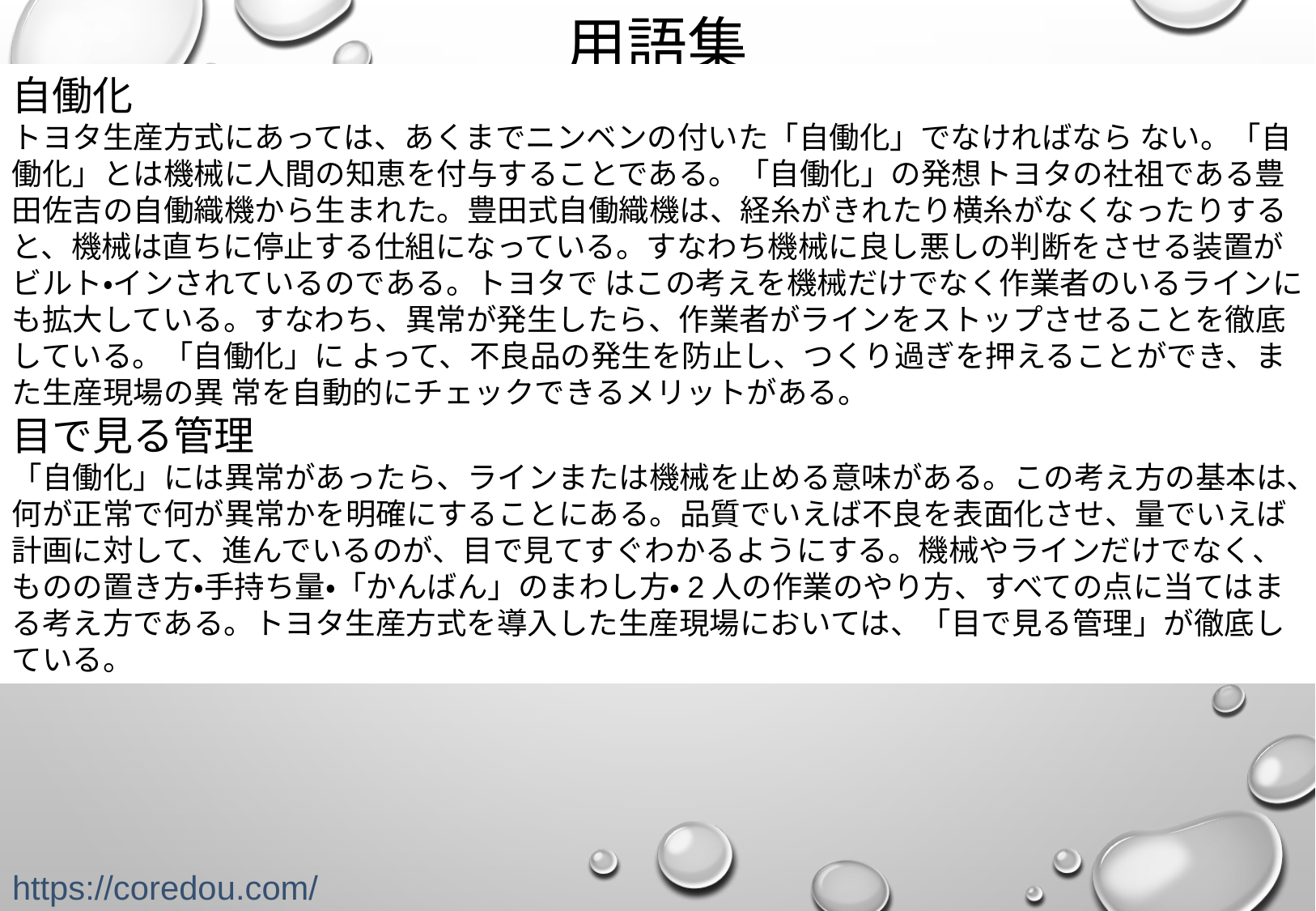

# 用語集
自働化
トヨタ生産方式にあっては、あくまでニンベンの付いた「自働化」でなければなら ない。「自働化」とは機械に人間の知恵を付与することである。「自働化」の発想トヨタの社祖である豊田佐吉の自働織機から生まれた。豊田式自働織機は、経糸がきれたり横糸がなくなったりすると、機械は直ちに停止する仕組になっている。すなわち機械に良し悪しの判断をさせる装置がビルト・インされているのである。トヨタで はこの考えを機械だけでなく作業者のいるラインにも拡大している。すなわち、異常が発生したら、作業者がラインをストップさせることを徹底している。「自働化」に よって、不良品の発生を防止し、つくり過ぎを押えることができ、また生産現場の異 常を自動的にチェックできるメリットがある。
目で見る管理
「自働化」には異常があったら、ラインまたは機械を止める意味がある。この考え方の基本は、何が正常で何が異常かを明確にすることにある。品質でいえば不良を表面化させ、量でいえば計画に対して、進んでいるのが、目で見てすぐわかるようにする。機械やラインだけでなく、ものの置き方・手持ち量・「かんばん」のまわし方・2人の作業のやり方、すべての点に当てはまる考え方である。トヨタ生産方式を導入した生産現場においては、「目で見る管理」が徹底している。
https://coredou.com/